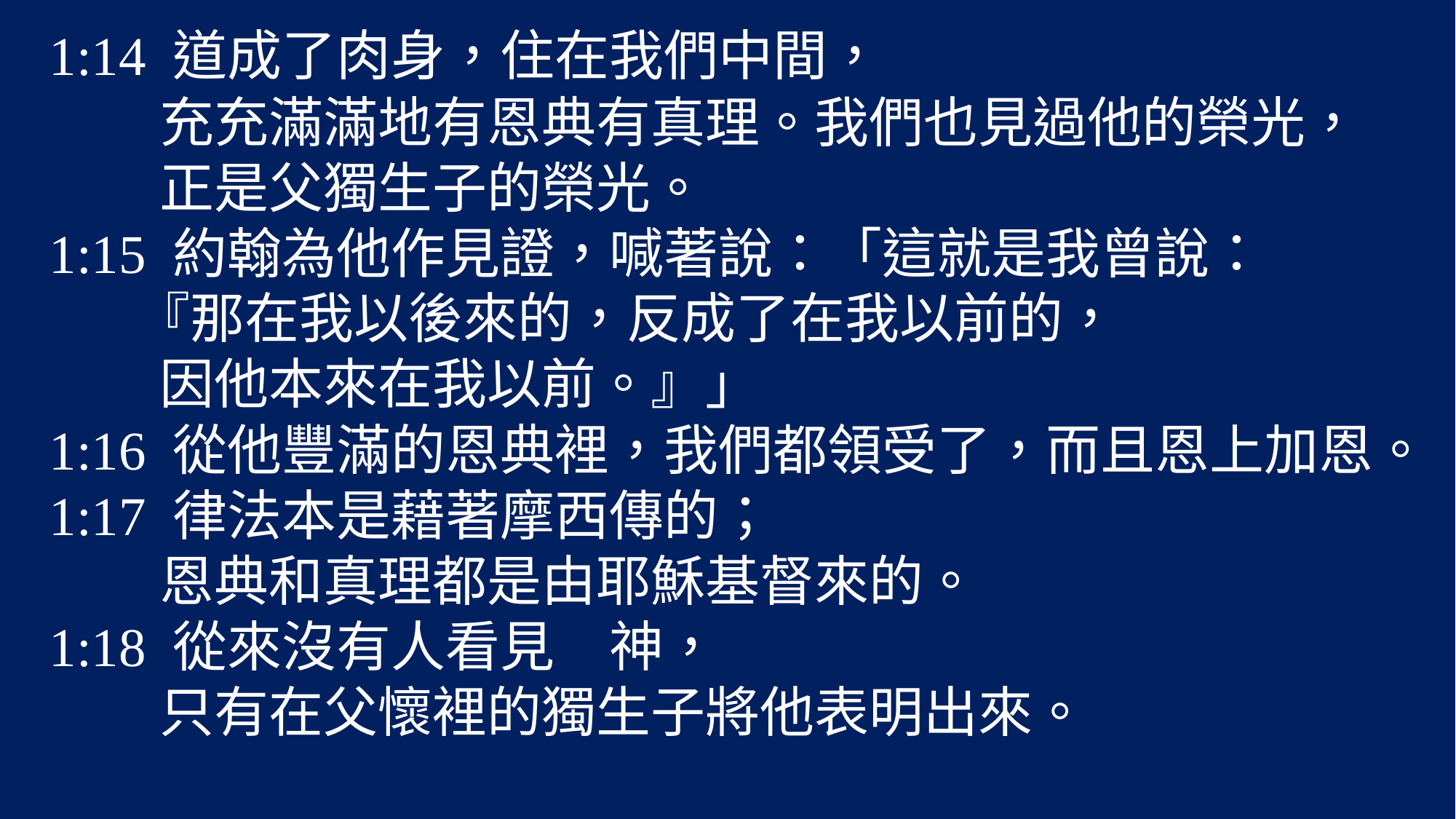

1:14 道成了肉身，住在我們中間，
        充充滿滿地有恩典有真理。我們也見過他的榮光，
        正是父獨生子的榮光。
1:15 約翰為他作見證，喊著說：「這就是我曾說：
      『那在我以後來的，反成了在我以前的，
        因他本來在我以前。』」
1:16 從他豐滿的恩典裡，我們都領受了，而且恩上加恩。
1:17 律法本是藉著摩西傳的；
        恩典和真理都是由耶穌基督來的。
1:18 從來沒有人看見　神，
        只有在父懷裡的獨生子將他表明出來。